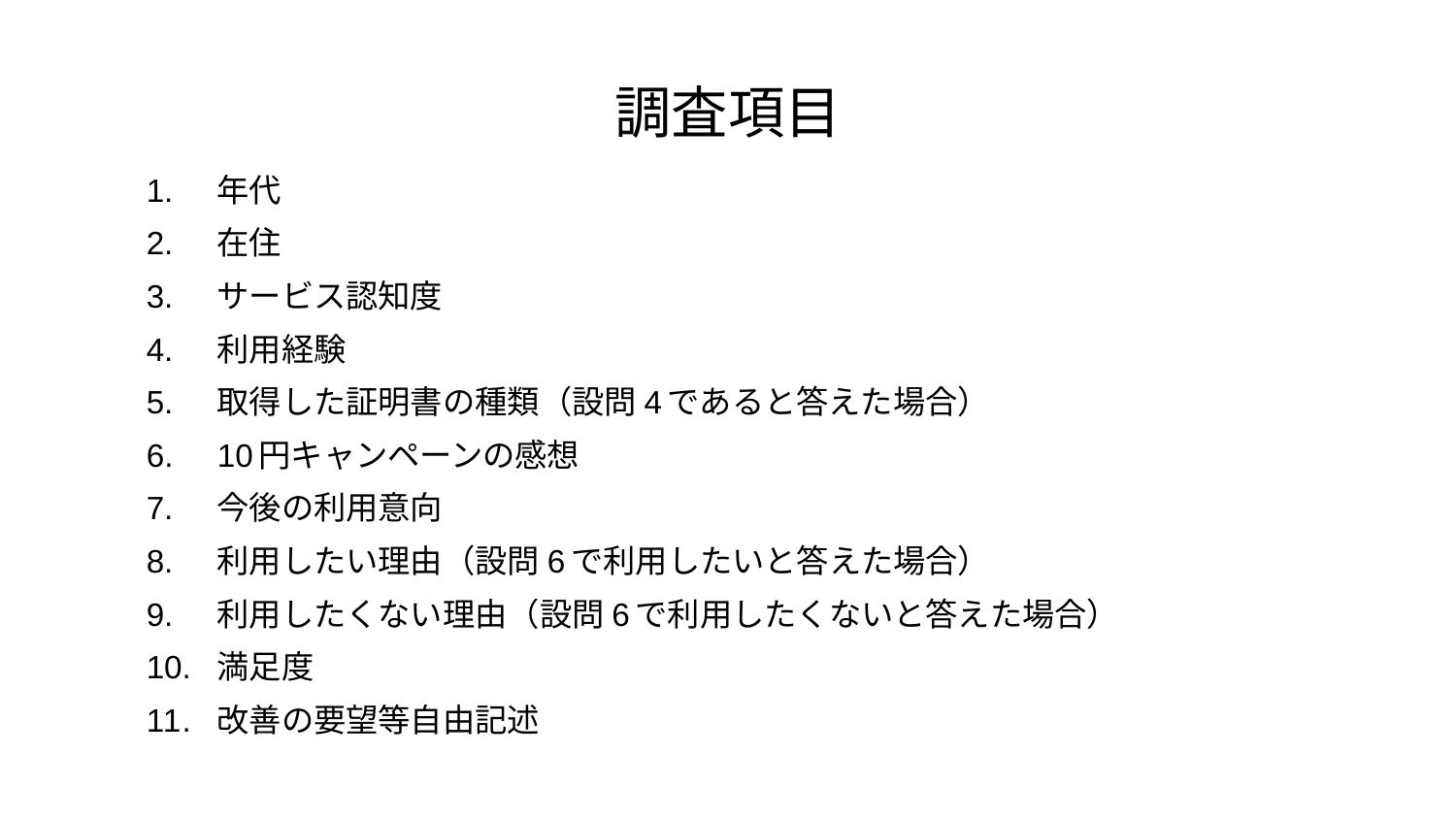

# 調査項目
年代
在住
サービス認知度
利用経験
取得した証明書の種類（設問4であると答えた場合）
10円キャンペーンの感想
今後の利用意向
利用したい理由（設問6で利用したいと答えた場合）
利用したくない理由（設問6で利用したくないと答えた場合）
満足度
改善の要望等自由記述